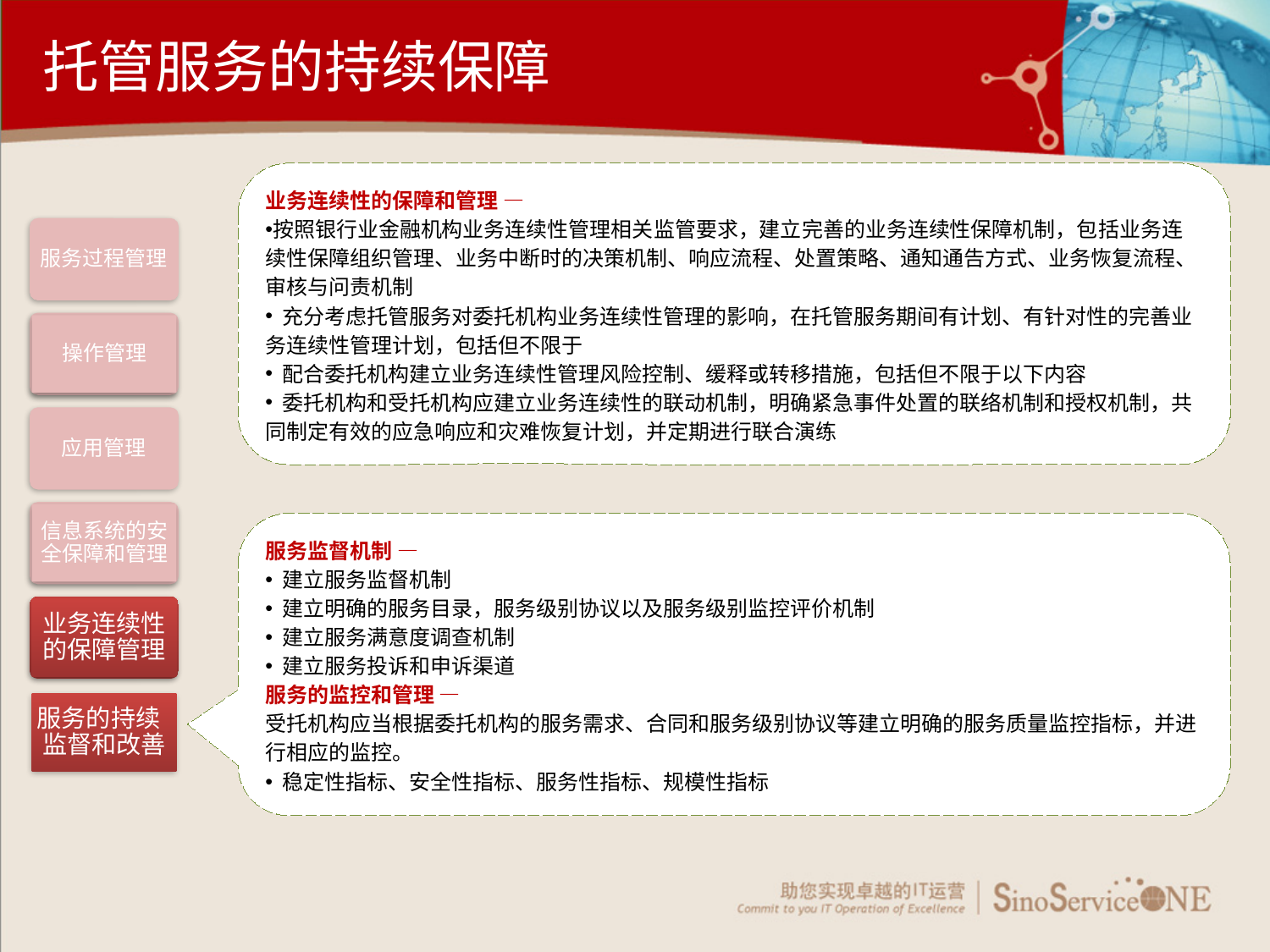

托管服务的持续保障
业务连续性的保障和管理 —
按照银行业金融机构业务连续性管理相关监管要求，建立完善的业务连续性保障机制，包括业务连续性保障组织管理、业务中断时的决策机制、响应流程、处置策略、通知通告方式、业务恢复流程、审核与问责机制
 充分考虑托管服务对委托机构业务连续性管理的影响，在托管服务期间有计划、有针对性的完善业务连续性管理计划，包括但不限于
 配合委托机构建立业务连续性管理风险控制、缓释或转移措施，包括但不限于以下内容
 委托机构和受托机构应建立业务连续性的联动机制，明确紧急事件处置的联络机制和授权机制，共同制定有效的应急响应和灾难恢复计划，并定期进行联合演练
服务过程管理

操作管理

应用管理

信息系统的安全保障和管理

业务连续性的保障管理
服务的持续   监督和改善
服务过程 管理
服务监督机制 —
 建立服务监督机制
 建立明确的服务目录，服务级别协议以及服务级别监控评价机制
 建立服务满意度调查机制
 建立服务投诉和申诉渠道
服务的监控和管理 —
受托机构应当根据委托机构的服务需求、合同和服务级别协议等建立明确的服务质量监控指标，并进行相应的监控。
 稳定性指标、安全性指标、服务性指标、规模性指标